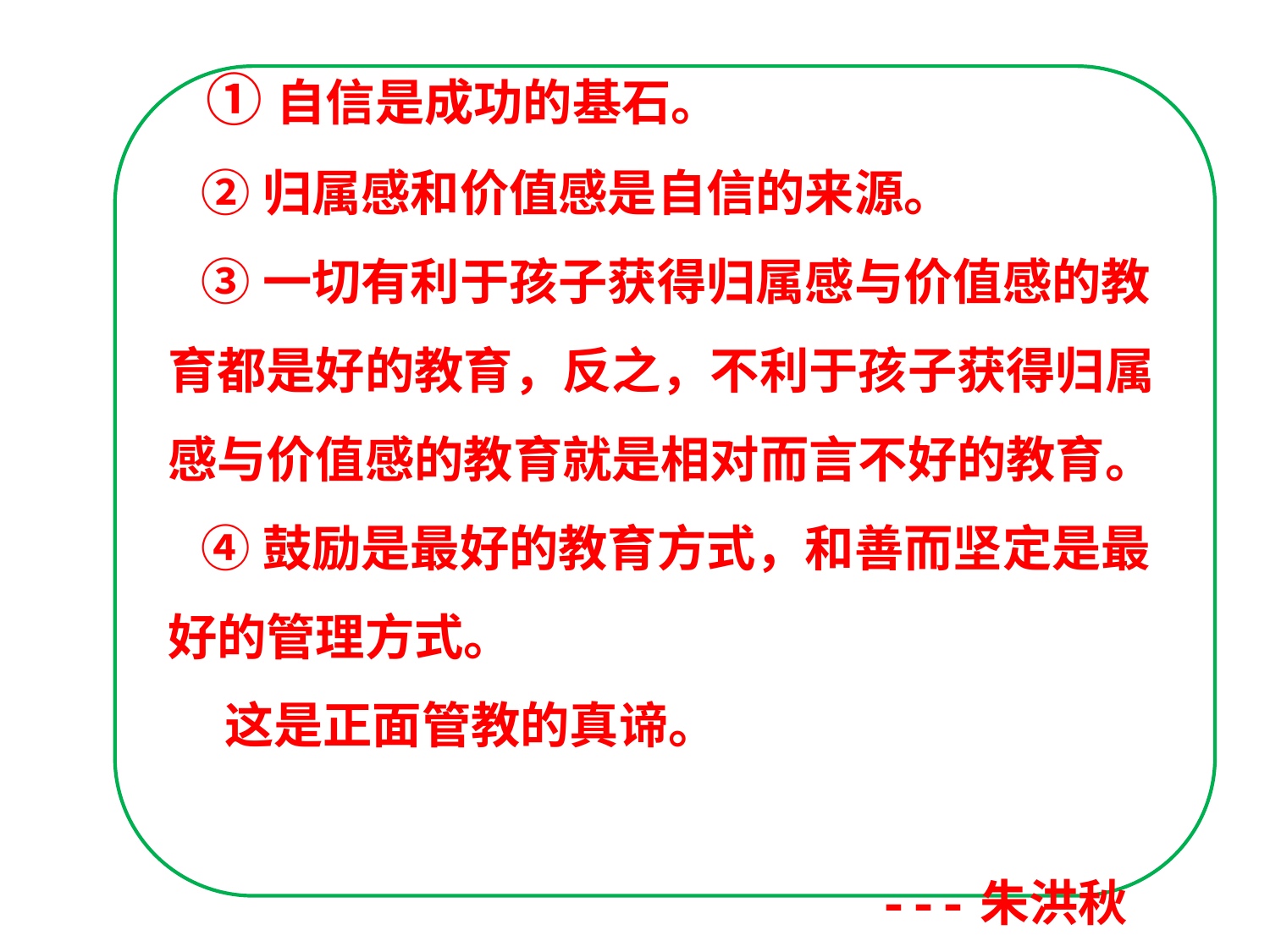

①自信是成功的基石。
   ②归属感和价值感是自信的来源。
   ③一切有利于孩子获得归属感与价值感的教育都是好的教育，反之，不利于孩子获得归属感与价值感的教育就是相对而言不好的教育。
   ④鼓励是最好的教育方式，和善而坚定是最好的管理方式。
    这是正面管教的真谛。
                        ---朱洪秋